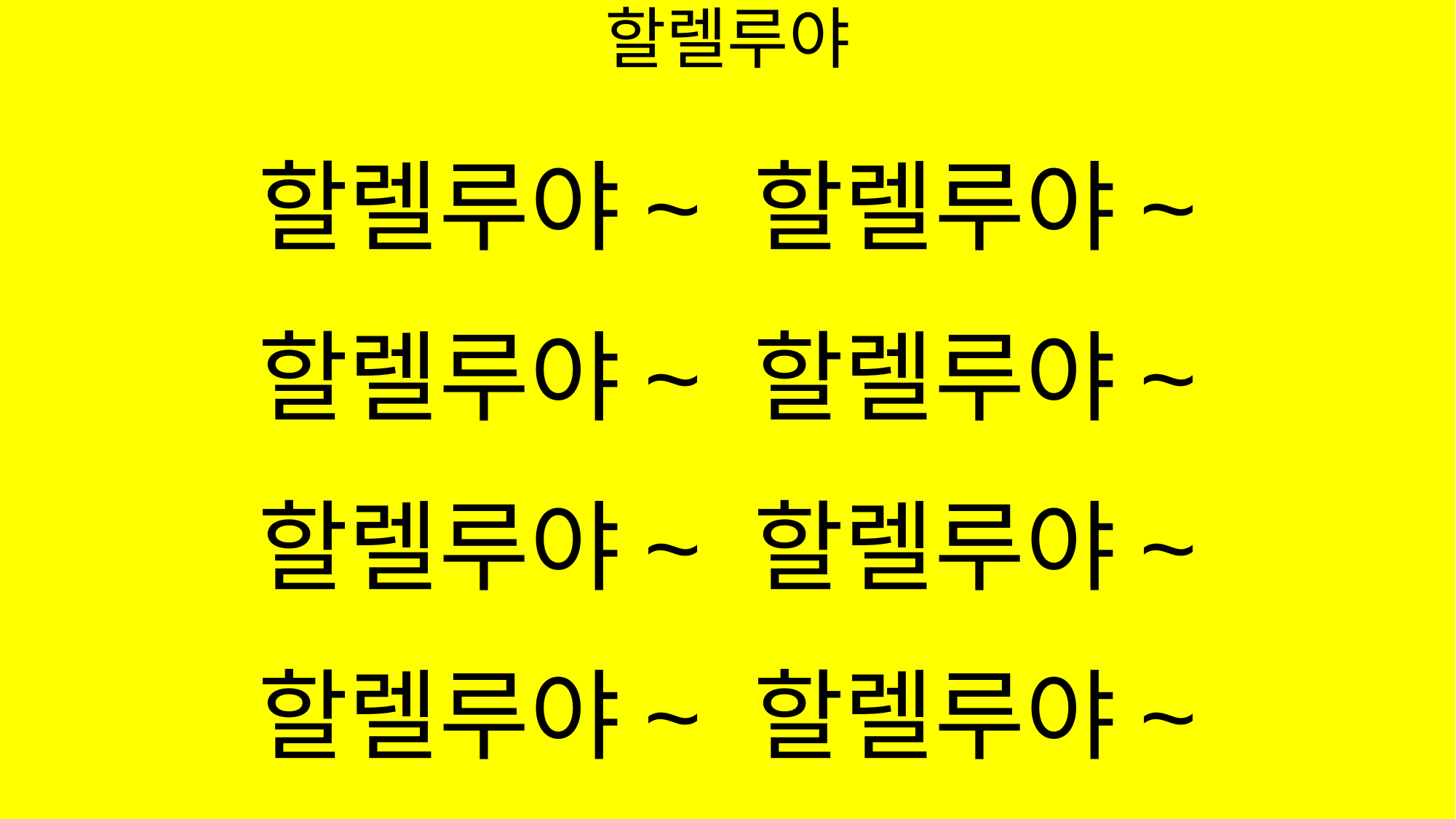

# 할렐루야
할렐루야~ 할렐루야~

할렐루야~ 할렐루야~

할렐루야~ 할렐루야~

할렐루야~ 할렐루야~